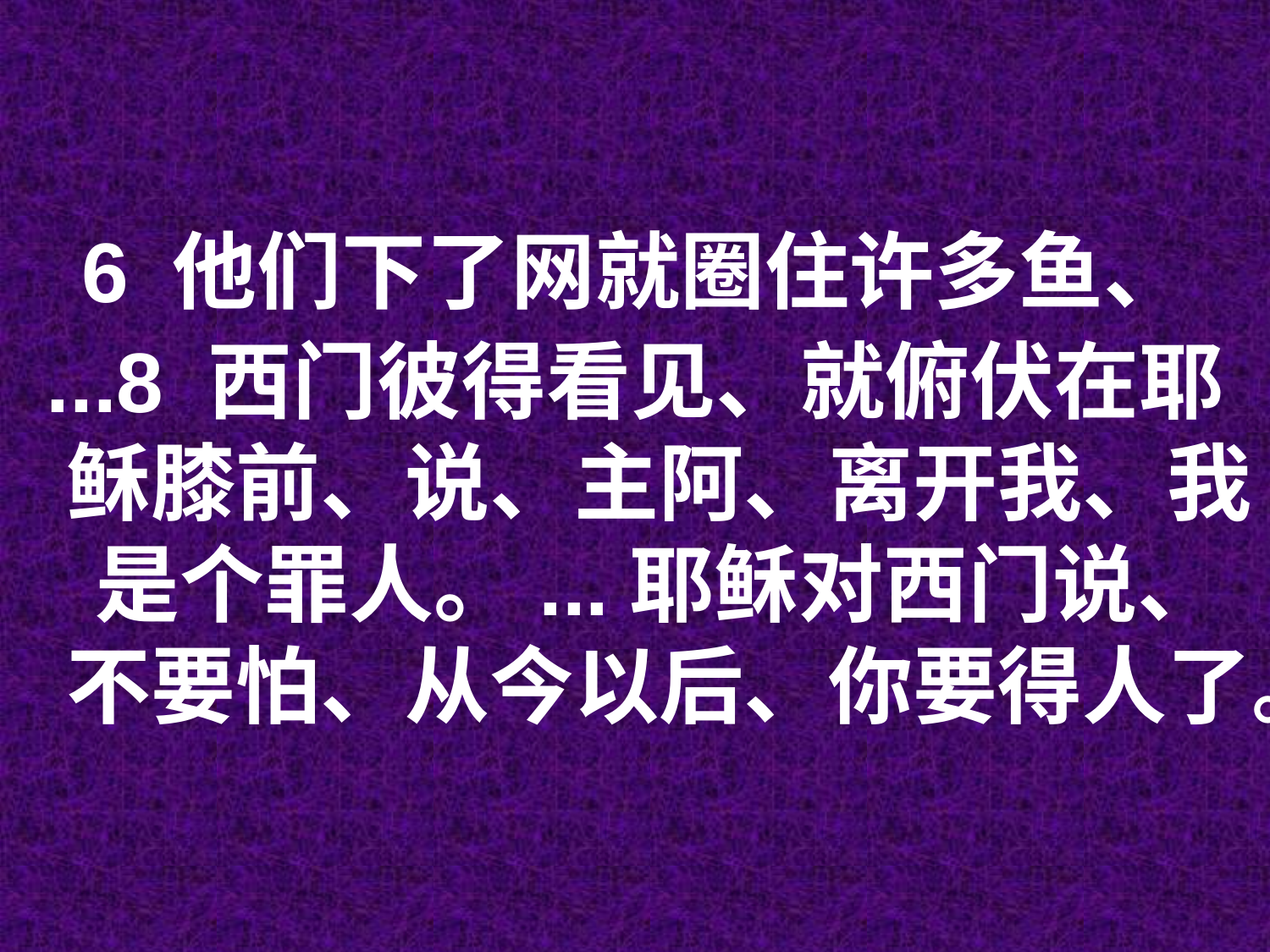

6 他们下了网就圈住许多鱼、
...8 西门彼得看见、就俯伏在耶稣膝前、说、主阿、离开我、我是个罪人。...耶稣对西门说、不要怕、从今以后、你要得人了。